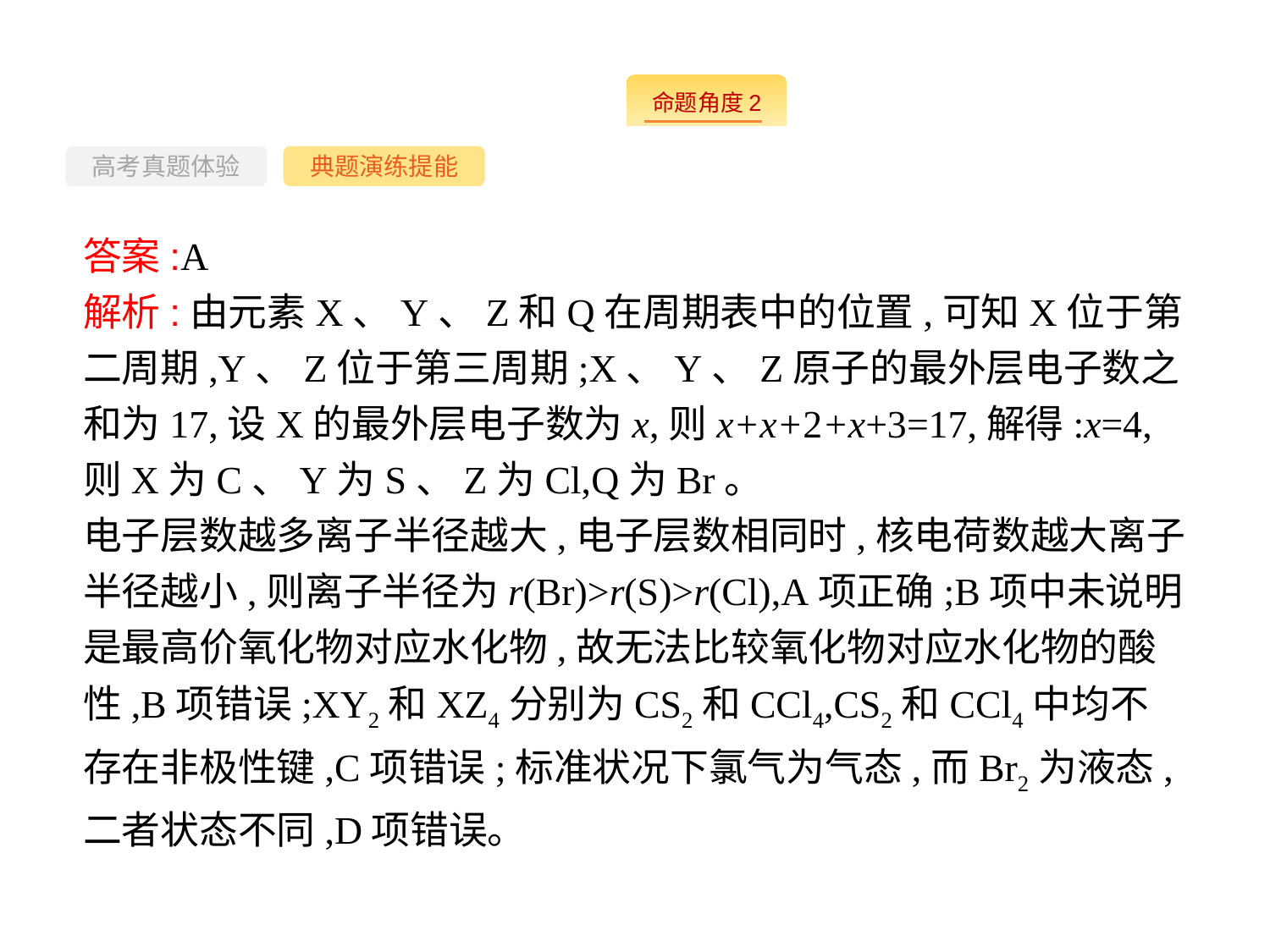

-62-
高考真题体验
典题演练提能
答案:A
解析:由元素X、Y、Z和Q在周期表中的位置,可知X位于第二周期,Y、Z位于第三周期;X、Y、Z原子的最外层电子数之和为17,设X的最外层电子数为x,则x+x+2+x+3=17,解得:x=4,则X为C、Y为S、Z为Cl,Q为Br。
电子层数越多离子半径越大,电子层数相同时,核电荷数越大离子半径越小,则离子半径为r(Br)>r(S)>r(Cl),A项正确;B项中未说明是最高价氧化物对应水化物,故无法比较氧化物对应水化物的酸性,B项错误;XY2和XZ4分别为CS2和CCl4,CS2和CCl4中均不存在非极性键,C项错误;标准状况下氯气为气态,而Br2为液态,二者状态不同,D项错误。